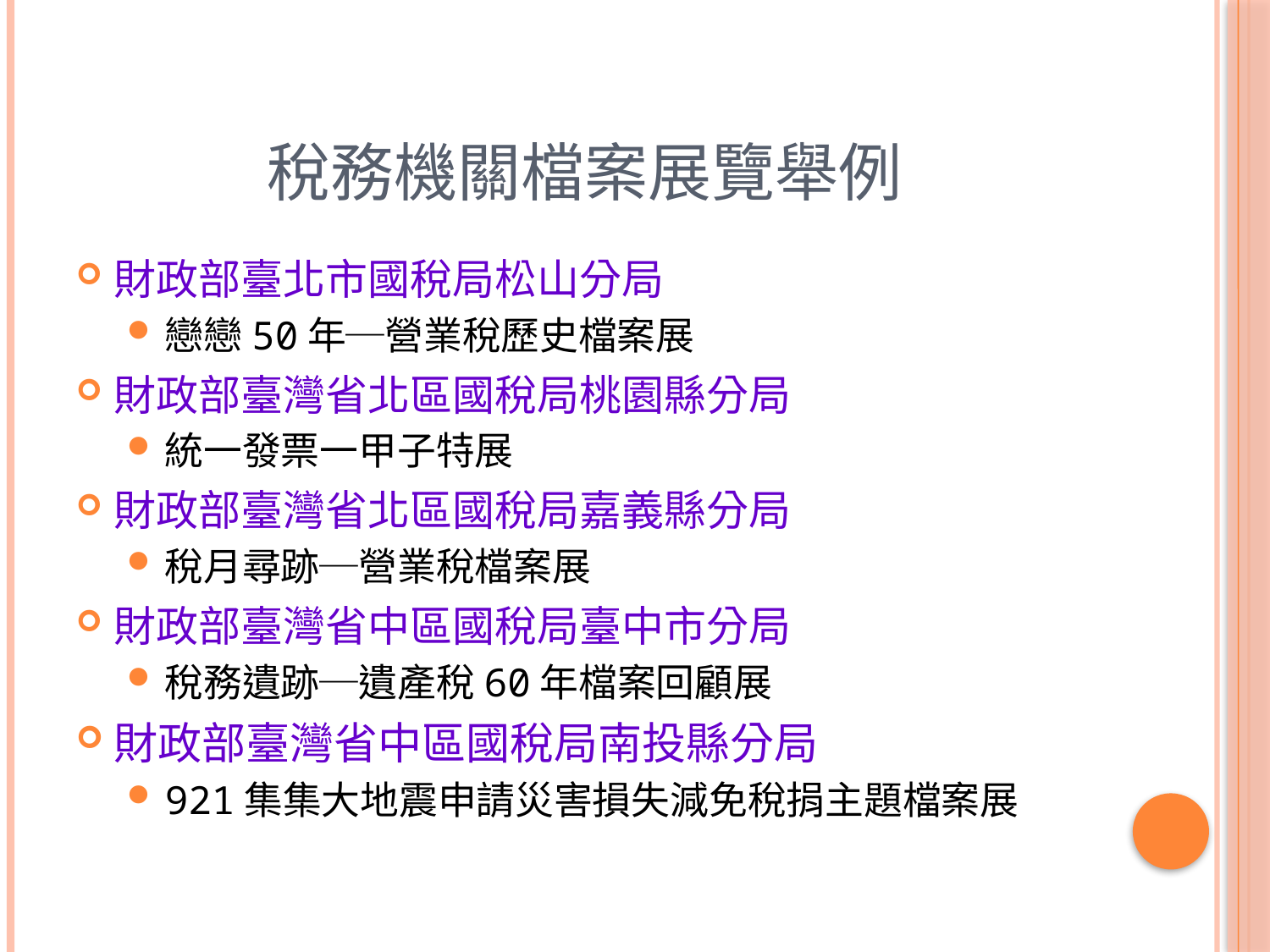

# 稅務機關檔案展覽舉例
財政部臺北市國稅局松山分局
戀戀50年─營業稅歷史檔案展
財政部臺灣省北區國稅局桃園縣分局
統一發票一甲子特展
財政部臺灣省北區國稅局嘉義縣分局
稅月尋跡─營業稅檔案展
財政部臺灣省中區國稅局臺中市分局
稅務遺跡─遺產稅60年檔案回顧展
財政部臺灣省中區國稅局南投縣分局
921集集大地震申請災害損失減免稅捐主題檔案展